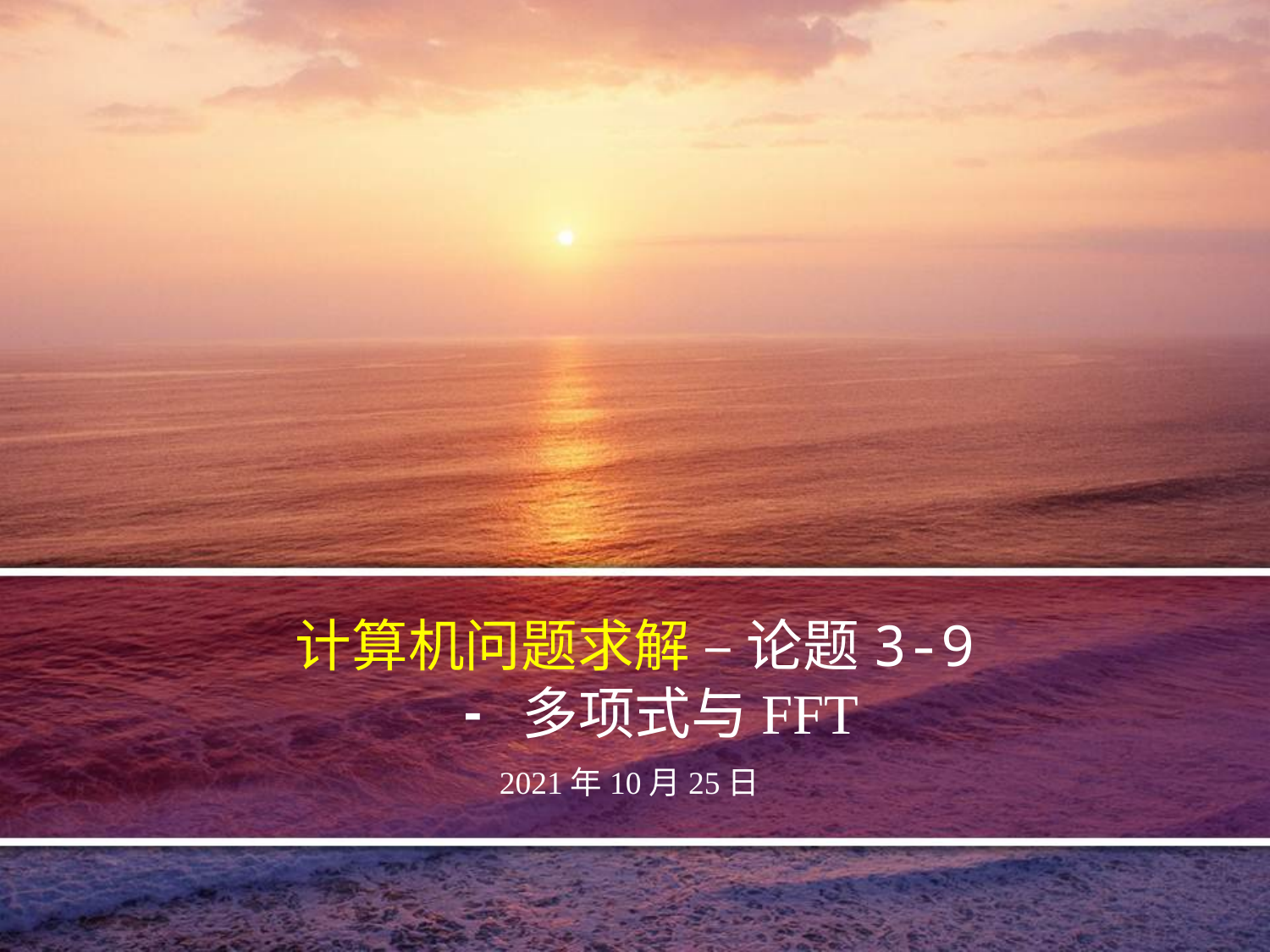

# 计算机问题求解 – 论题3-9 -  多项式与FFT
2021年10月25日